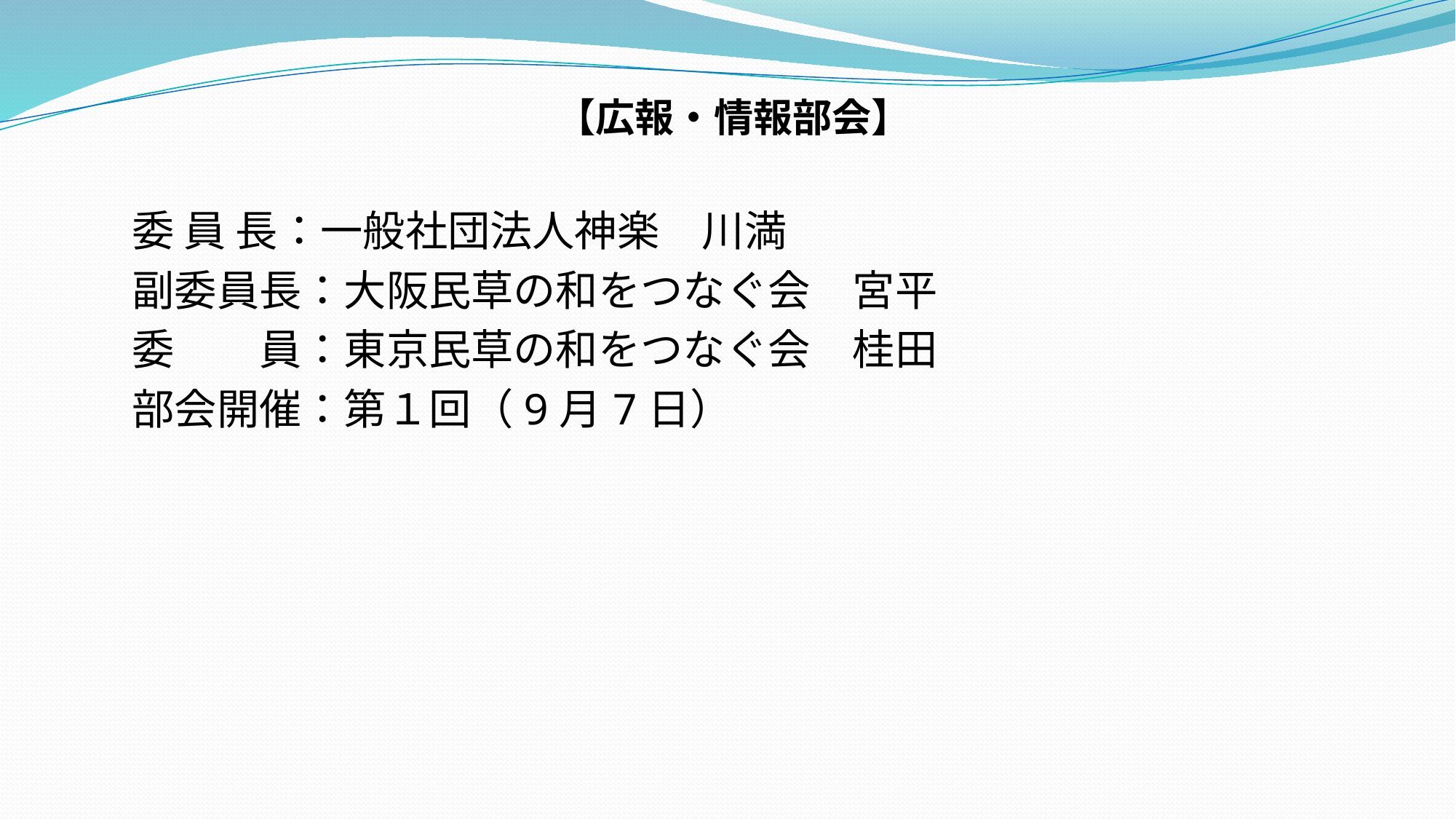

【広報・情報部会】

　委 員 長：一般社団法人神楽　川満
　副委員長：大阪民草の和をつなぐ会　宮平
　委　　員：東京民草の和をつなぐ会　桂田
　部会開催：第１回（9月7日）